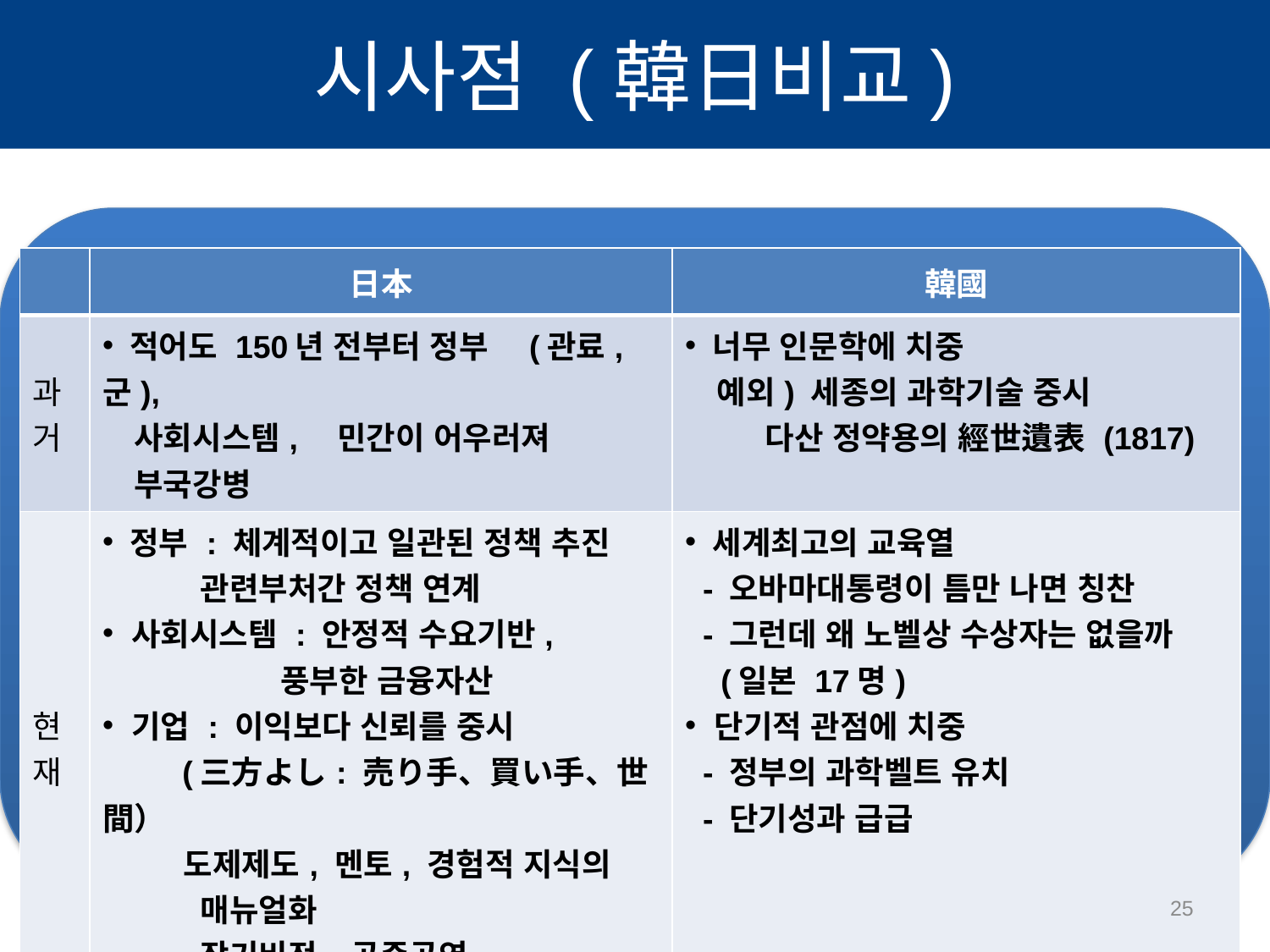

# 시사점 (韓日비교)

|  | 日本 | 韓國 |
| --- | --- | --- |
| 과거 | 적어도 150년 전부터 정부　(관료,군),　　　 　사회시스템,　민간이 어우러져 　부국강병 | 너무 인문학에 치중 　예외) 세종의 과학기술 중시 다산 정약용의 經世遺表 (1817) |
| 현재 | 정부 : 체계적이고 일관된 정책 추진 관련부처간 정책 연계 사회시스템 : 안정적 수요기반, 풍부한 금융자산 기업 : 이익보다 신뢰를 중시 (三方よし: 売り手、買い手、世間） 도제제도, 멘토, 경험적 지식의 매뉴얼화 장기비전, 공존공영 | 세계최고의 교육열 - 오바마대통령이 틈만 나면 칭찬 - 그런데 왜 노벨상 수상자는 없을까 (일본 17명) 단기적 관점에 치중 - 정부의 과학벨트 유치 - 단기성과 급급 |
25